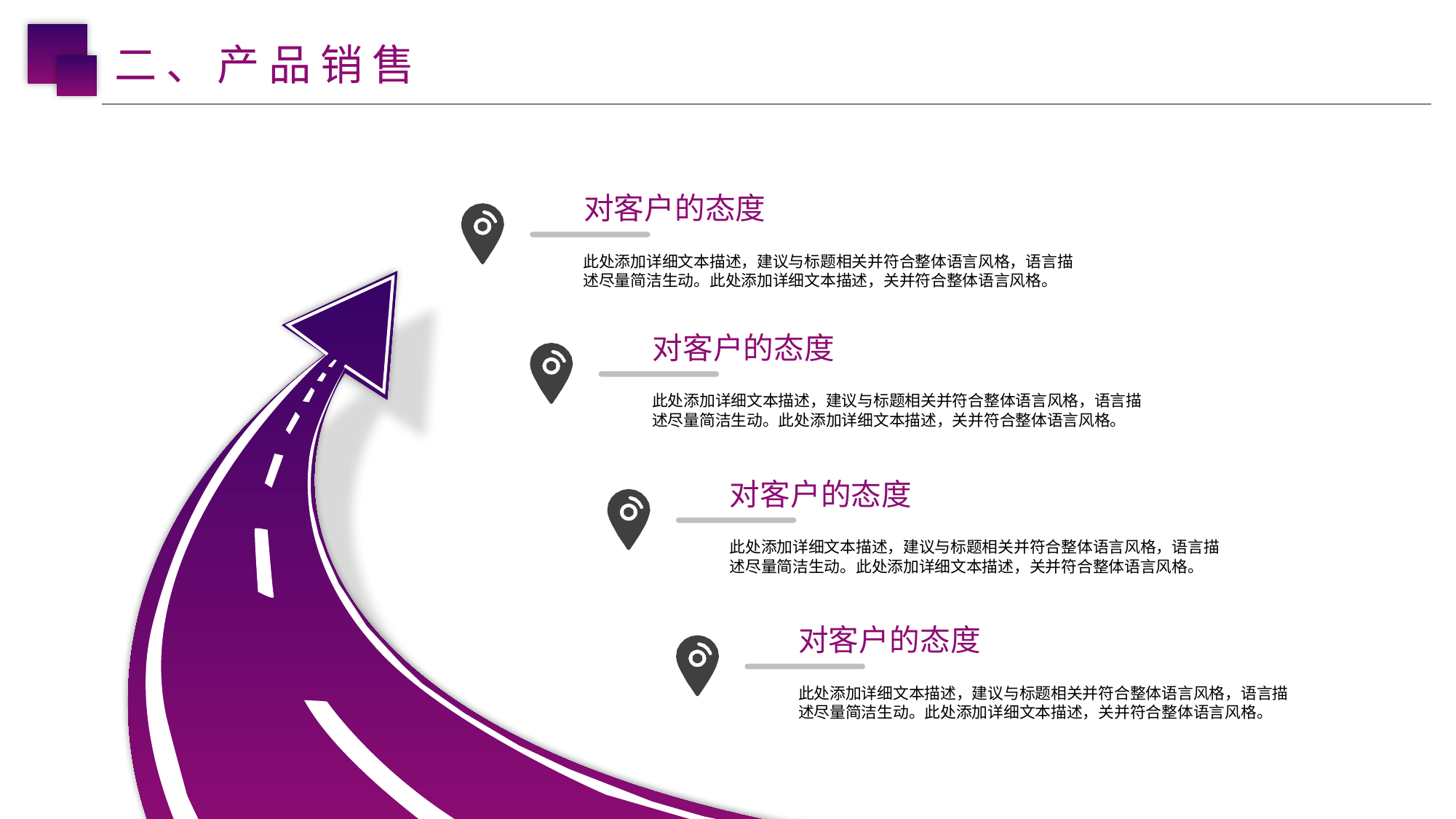

二、产品销售

对客户的态度

此处添加详细文本描述，建议与标题相关并符合整体语言风格，语言描述尽量简洁生动。此处添加详细文本描述，关并符合整体语言风格。

对客户的态度

此处添加详细文本描述，建议与标题相关并符合整体语言风格，语言描述尽量简洁生动。此处添加详细文本描述，关并符合整体语言风格。
对客户的态度

此处添加详细文本描述，建议与标题相关并符合整体语言风格，语言描述尽量简洁生动。此处添加详细文本描述，关并符合整体语言风格。
对客户的态度

此处添加详细文本描述，建议与标题相关并符合整体语言风格，语言描述尽量简洁生动。此处添加详细文本描述，关并符合整体语言风格。